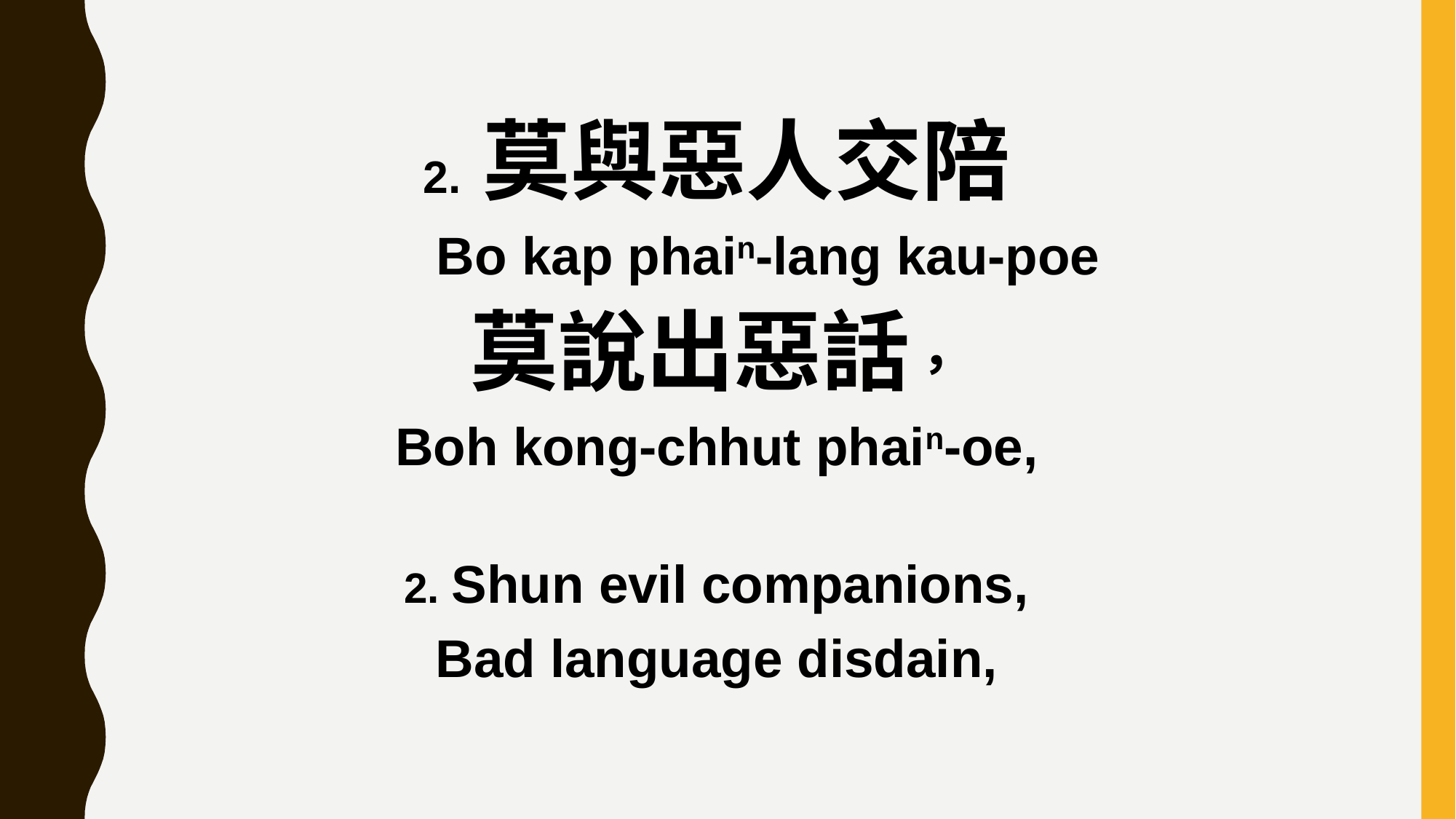

2. 莫與惡人交陪
       Bo kap phain-lang kau-poe
莫說出惡話，
Boh kong-chhut phain-oe,

2. Shun evil companions,
Bad language disdain,